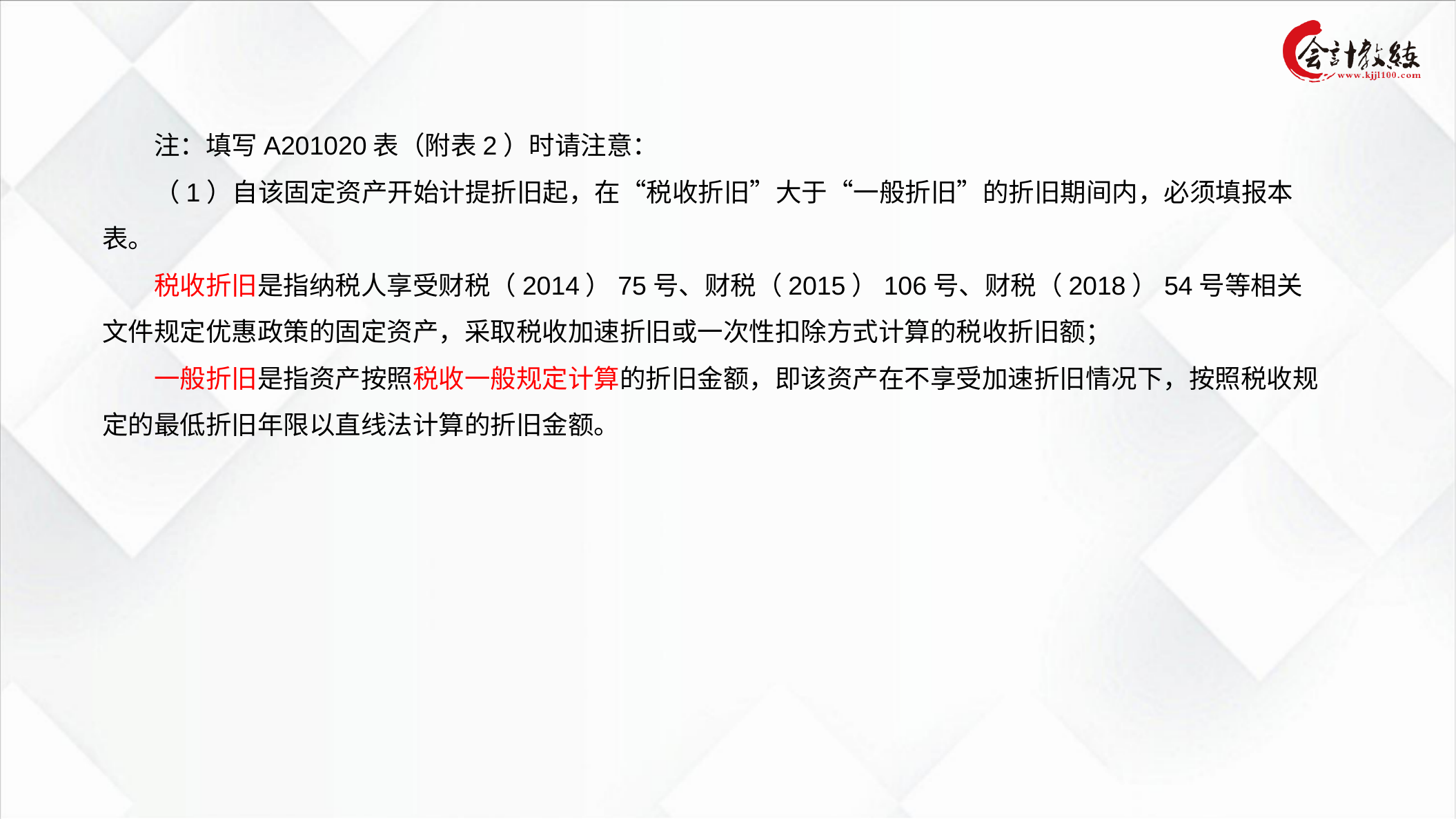

注：填写A201020表（附表2）时请注意：
（1）自该固定资产开始计提折旧起，在“税收折旧”大于“一般折旧”的折旧期间内，必须填报本表。
税收折旧是指纳税人享受财税（2014）75号、财税（2015）106号、财税（2018）54号等相关文件规定优惠政策的固定资产，采取税收加速折旧或一次性扣除方式计算的税收折旧额；
一般折旧是指资产按照税收一般规定计算的折旧金额，即该资产在不享受加速折旧情况下，按照税收规定的最低折旧年限以直线法计算的折旧金额。